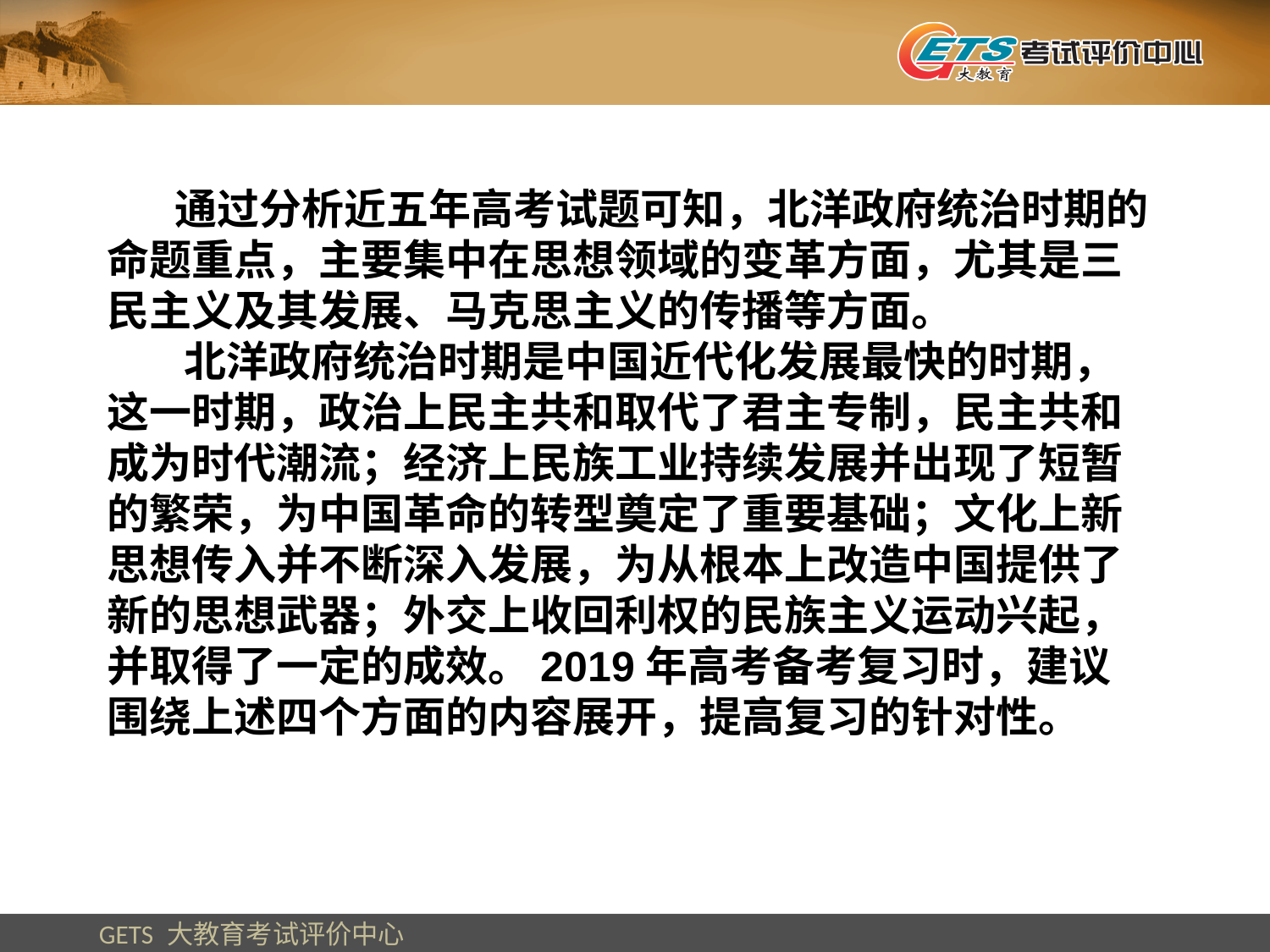

通过分析近五年高考试题可知，北洋政府统治时期的命题重点，主要集中在思想领域的变革方面，尤其是三民主义及其发展、马克思主义的传播等方面。
       北洋政府统治时期是中国近代化发展最快的时期，这一时期，政治上民主共和取代了君主专制，民主共和成为时代潮流；经济上民族工业持续发展并出现了短暂的繁荣，为中国革命的转型奠定了重要基础；文化上新思想传入并不断深入发展，为从根本上改造中国提供了新的思想武器；外交上收回利权的民族主义运动兴起，并取得了一定的成效。2019年高考备考复习时，建议围绕上述四个方面的内容展开，提高复习的针对性。